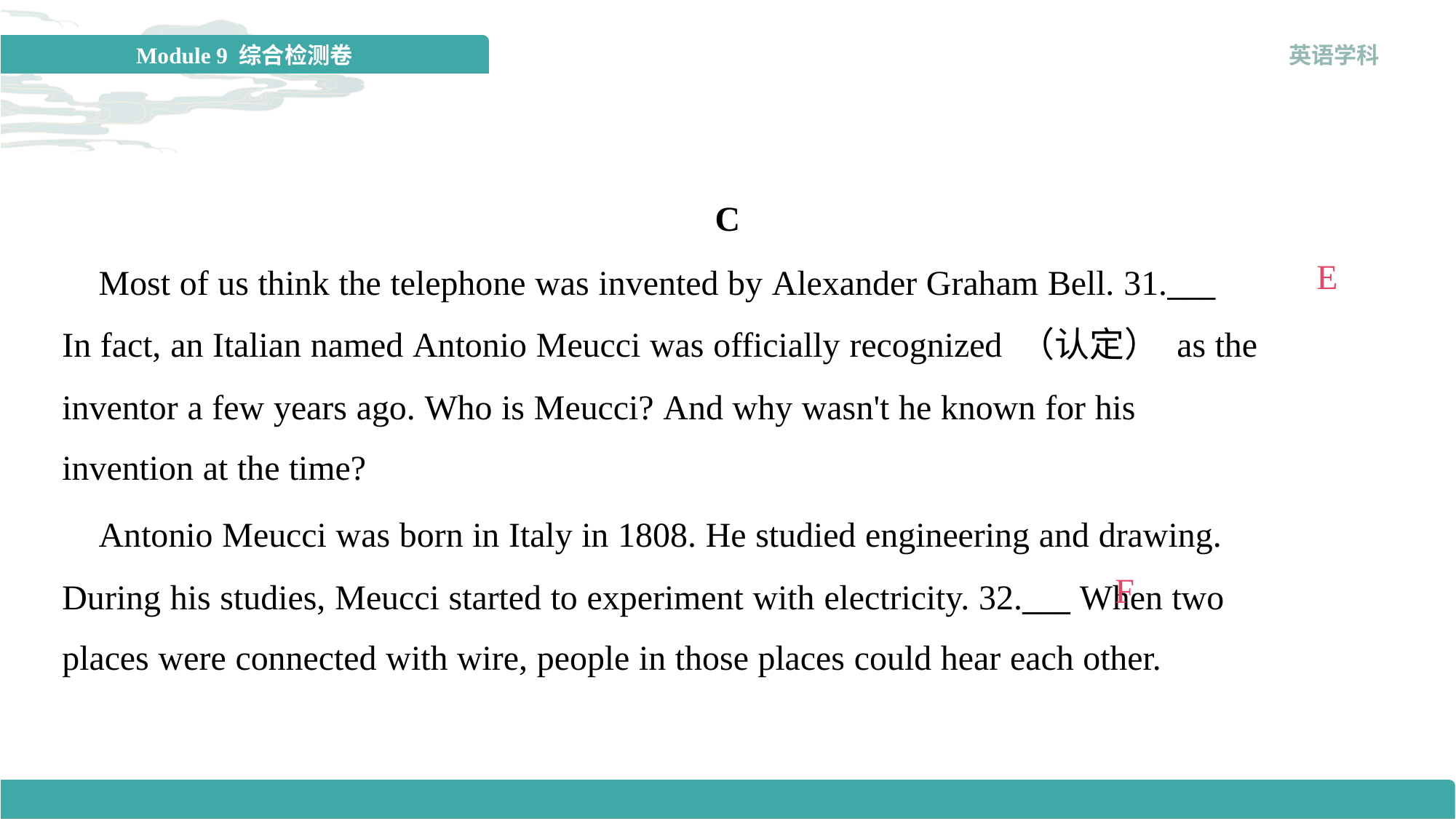

C
E
    Most of us think the telephone was invented by Alexander Graham Bell. 31.___
In fact, an Italian named Antonio Meucci was officially recognized （认定） as the
inventor a few years ago. Who is Meucci? And why wasn't he known for his
invention at the time?
    Antonio Meucci was born in Italy in 1808. He studied engineering and drawing.
During his studies, Meucci started to experiment with electricity. 32.___ When two
places were connected with wire, people in those places could hear each other.
F